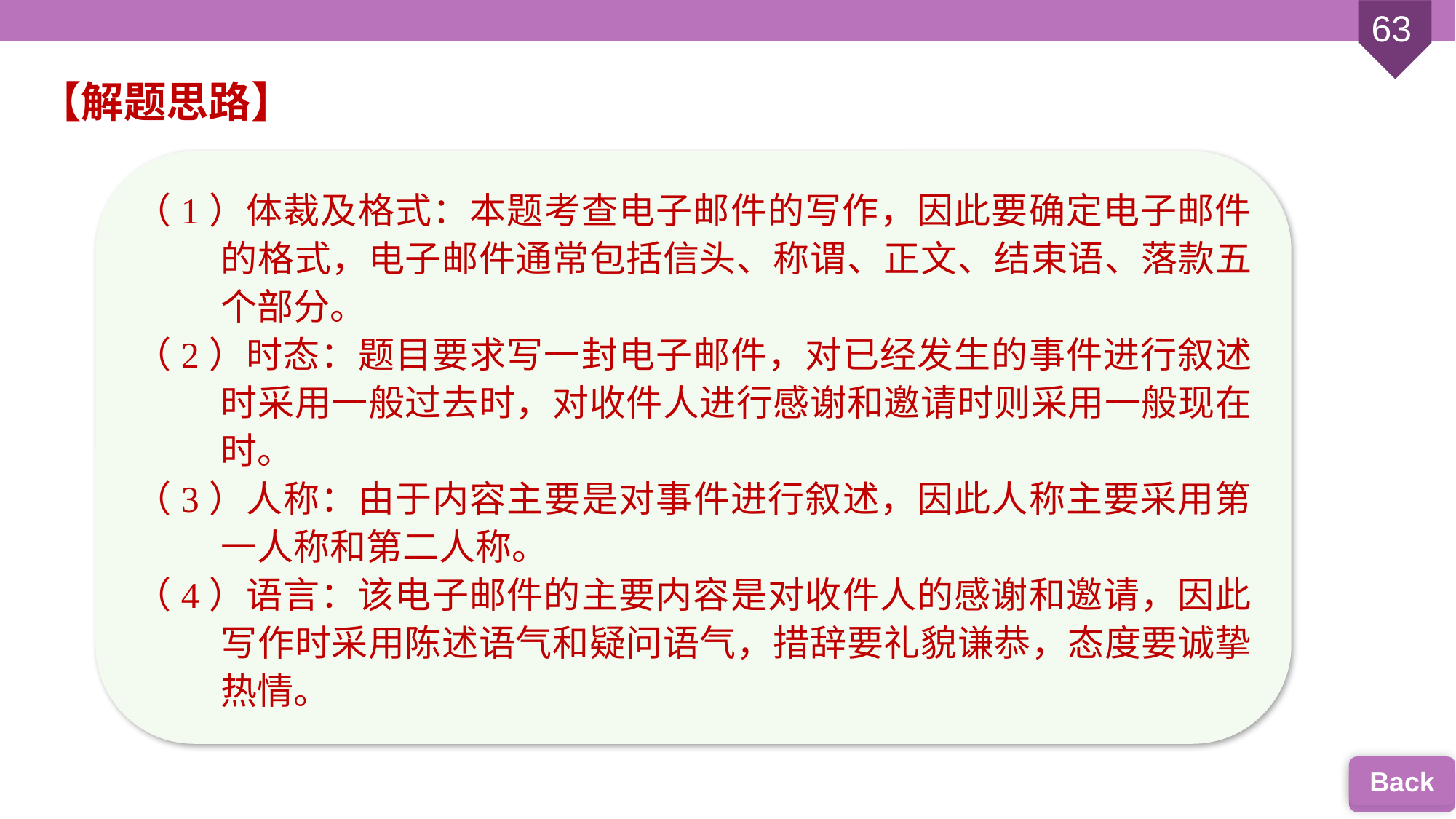

【解题思路】
（1）体裁及格式：本题考查电子邮件的写作，因此要确定电子邮件的格式，电子邮件通常包括信头、称谓、正文、结束语、落款五个部分。
（2）时态：题目要求写一封电子邮件，对已经发生的事件进行叙述时采用一般过去时，对收件人进行感谢和邀请时则采用一般现在时。
（3）人称：由于内容主要是对事件进行叙述，因此人称主要采用第一人称和第二人称。
（4）语言：该电子邮件的主要内容是对收件人的感谢和邀请，因此写作时采用陈述语气和疑问语气，措辞要礼貌谦恭，态度要诚挚热情。
Back